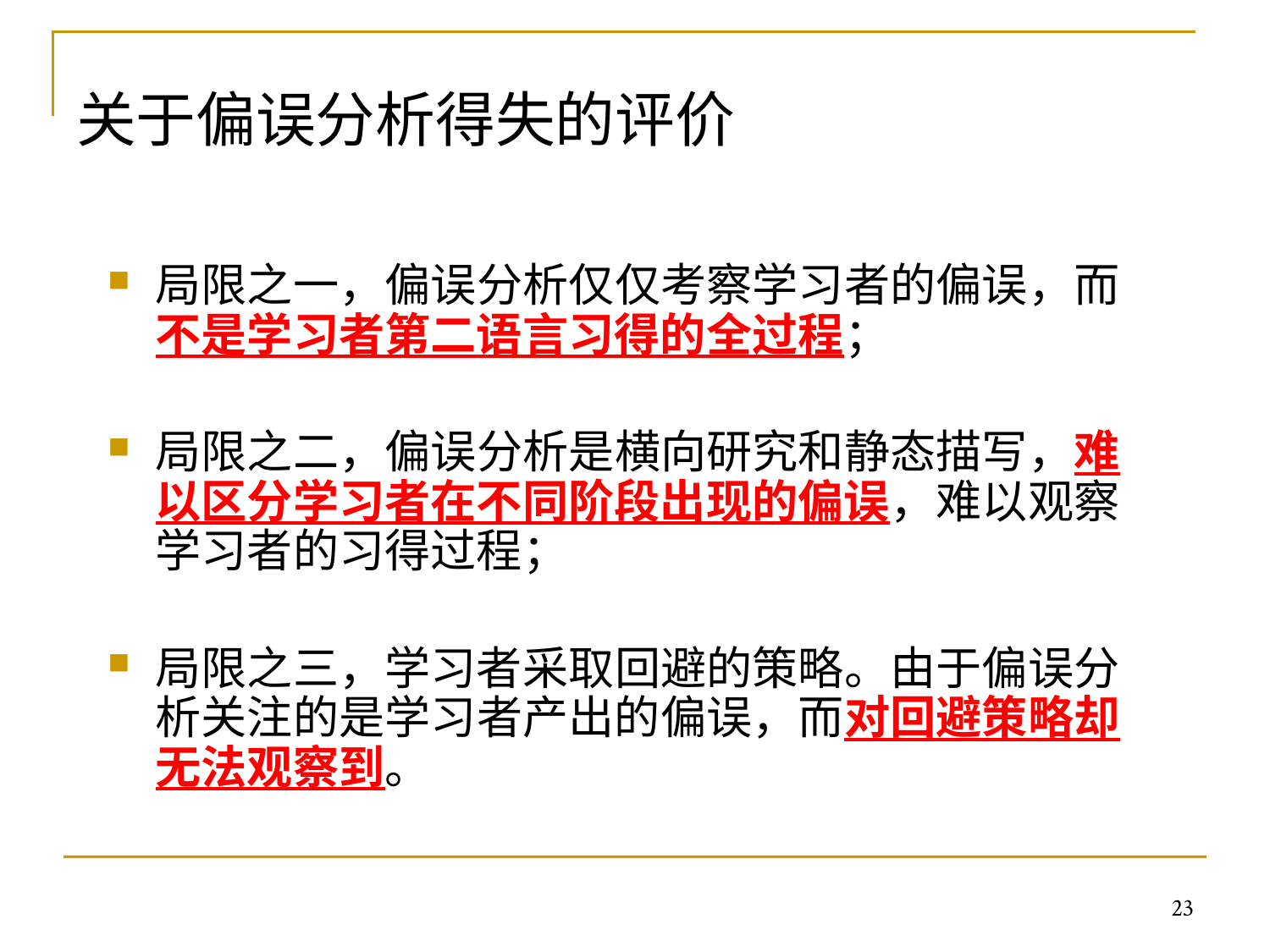

# 关于偏误分析得失的评价
局限之一，偏误分析仅仅考察学习者的偏误，而不是学习者第二语言习得的全过程；

局限之二，偏误分析是横向研究和静态描写，难以区分学习者在不同阶段出现的偏误，难以观察学习者的习得过程；

局限之三，学习者采取回避的策略。由于偏误分析关注的是学习者产出的偏误，而对回避策略却无法观察到。
23